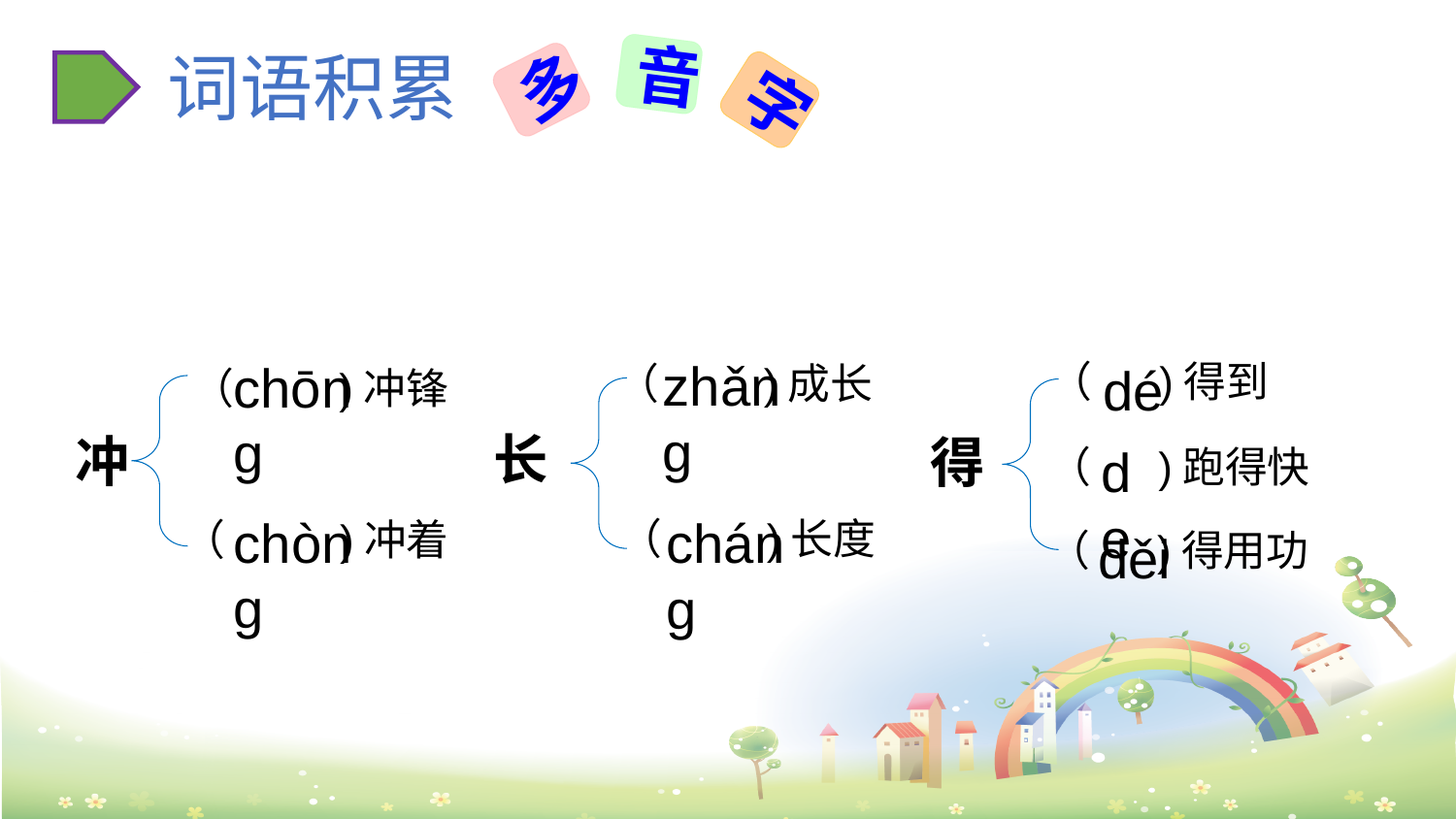

词语积累

音
多
字
zhǎng
chōng
（      )得到
dé
（          )成长
（          )冲锋

长
冲
得
de
（      )跑得快
chòng
cháng
（          )长度
（           )冲着
děi
（      )得用功